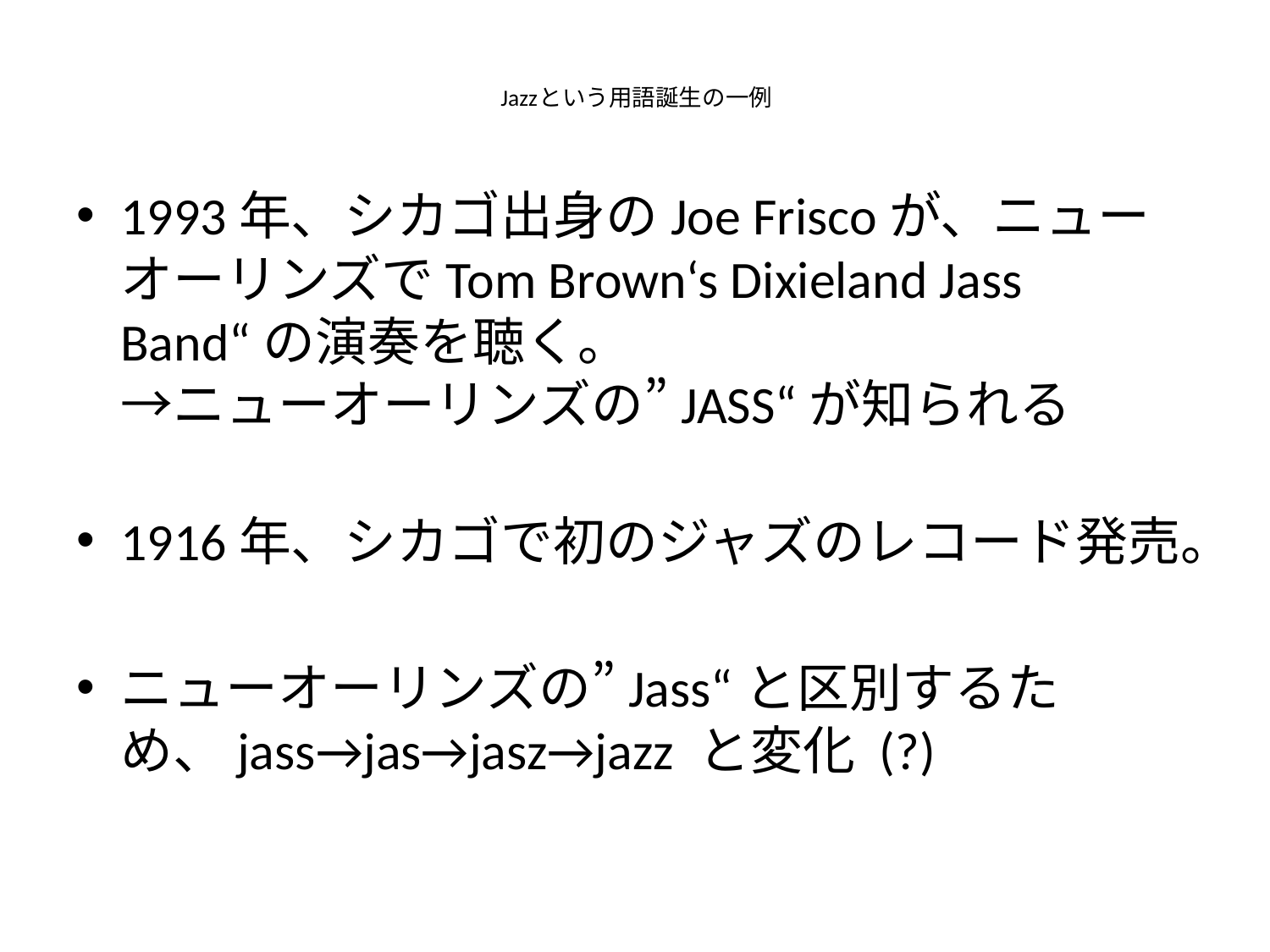

# Jazzという用語誕生の一例
1993年、シカゴ出身のJoe Friscoが、ニューオーリンズでTom Brown‘s Dixieland Jass Band“の演奏を聴く。
→ニューオーリンズの”JASS“が知られる
1916年、シカゴで初のジャズのレコード発売。

ニューオーリンズの”Jass“と区別するため、jass→jas→jasz→jazz と変化 (?)